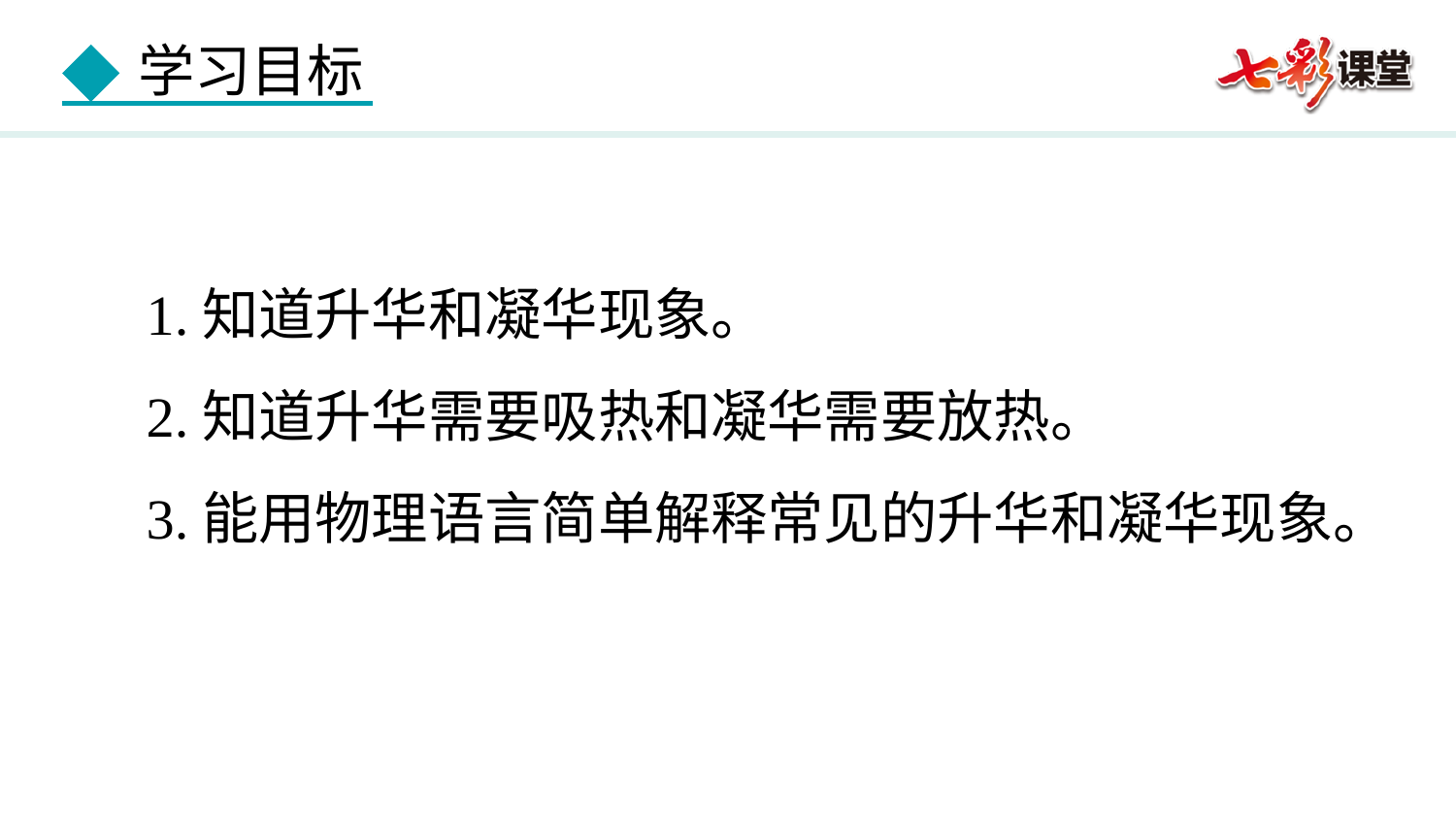

1.知道升华和凝华现象。
2.知道升华需要吸热和凝华需要放热。
3.能用物理语言简单解释常见的升华和凝华现象。